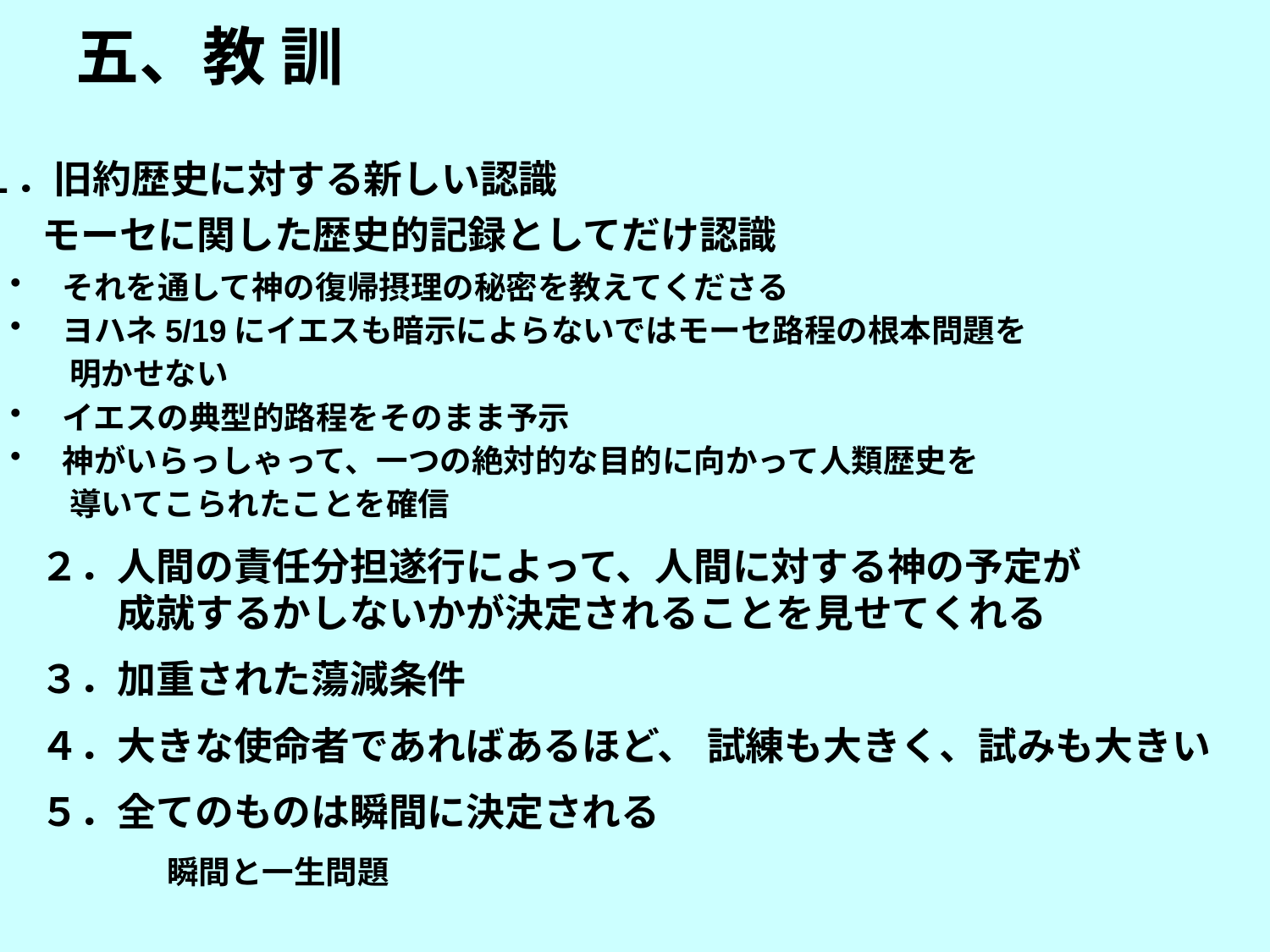

五、教 訓
１．旧約歴史に対する新しい認識
　   モーセに関した歴史的記録としてだけ認識
  それを通して神の復帰摂理の秘密を教えてくださる
  ヨハネ5/19にイエスも暗示によらないではモーセ路程の根本問題を
   明かせない
  イエスの典型的路程をそのまま予示
  神がいらっしゃって、一つの絶対的な目的に向かって人類歴史を
   導いてこられたことを確信
２．人間の責任分担遂行によって、人間に対する神の予定が
　　成就するかしないかが決定されることを見せてくれる
３．加重された蕩減条件
４．大きな使命者であればあるほど、 試練も大きく、試みも大きい
５．全てのものは瞬間に決定される
　　　　瞬間と一生問題